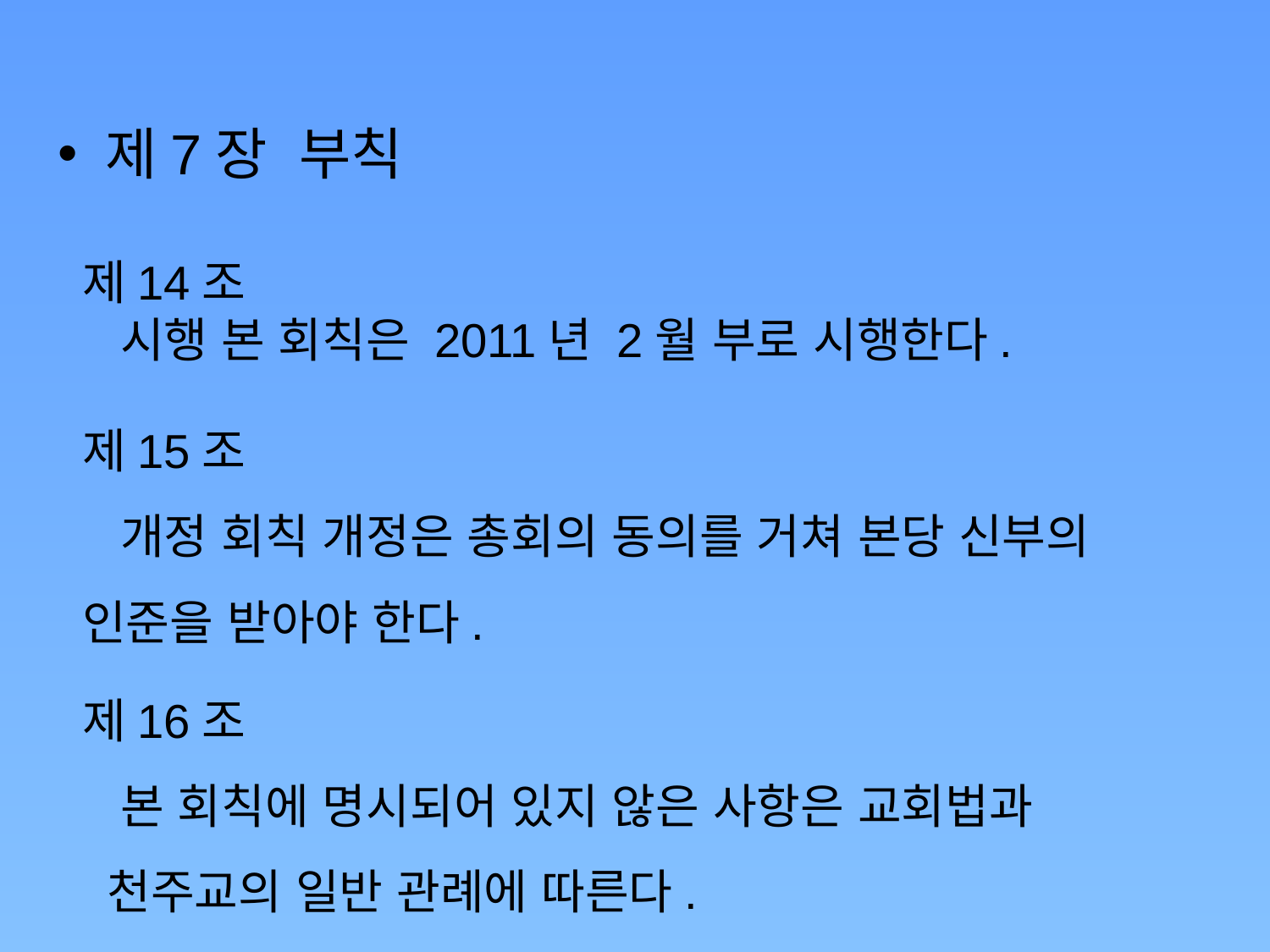

제7장  부칙
제14조
  시행 본 회칙은 2011년 2월 부로 시행한다.
제15조
  개정 회칙 개정은 총회의 동의를 거쳐 본당 신부의 인준을 받아야 한다.
제16조
  본 회칙에 명시되어 있지 않은 사항은 교회법과
 천주교의 일반 관례에 따른다.